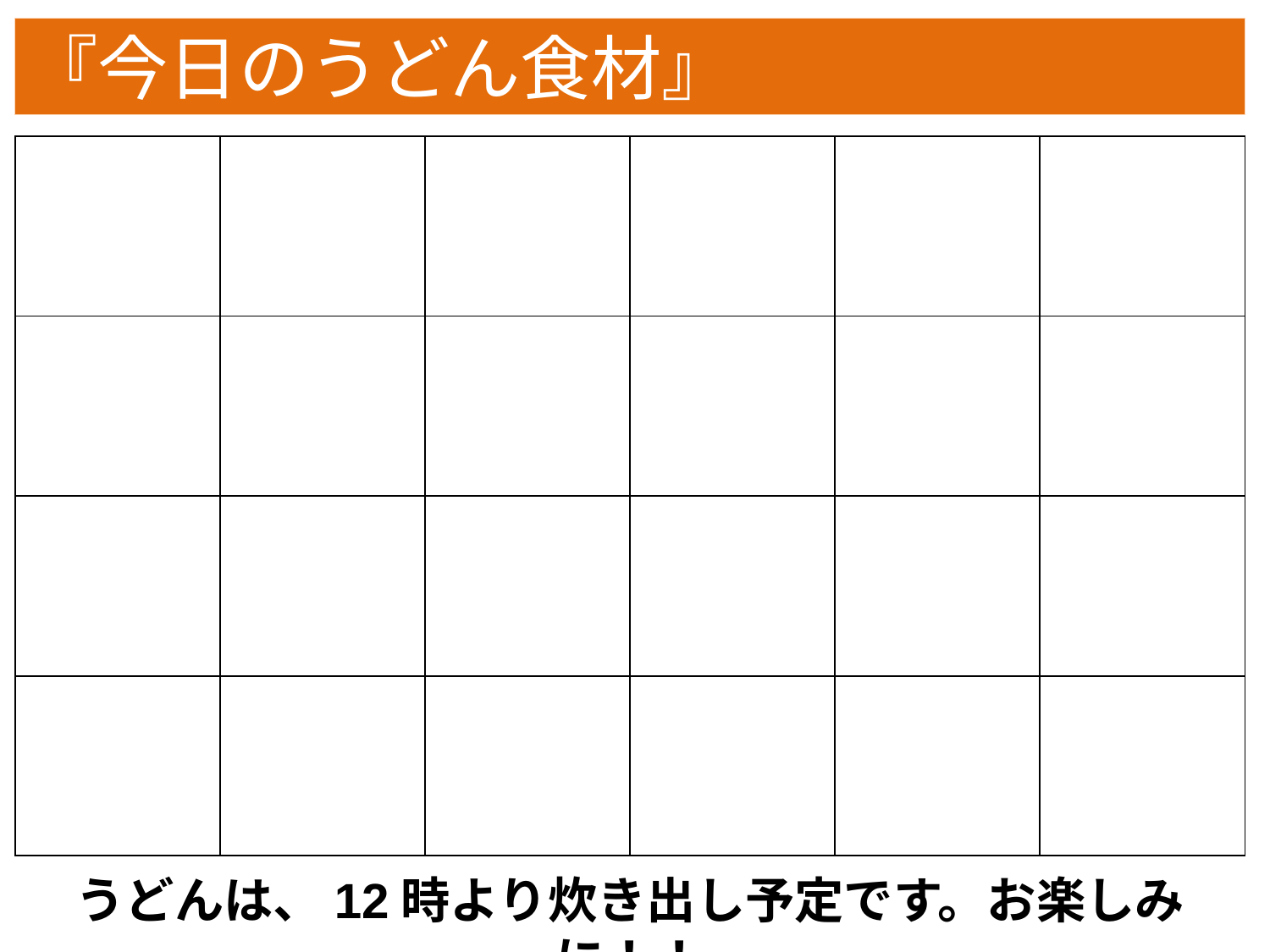

『今日のうどん食材』
|  |  |  |  |  |  |
| --- | --- | --- | --- | --- | --- |
|  |  |  |  |  |  |
|  |  |  |  |  |  |
|  |  |  |  |  |  |
うどんは、12時より炊き出し予定です。お楽しみに！！